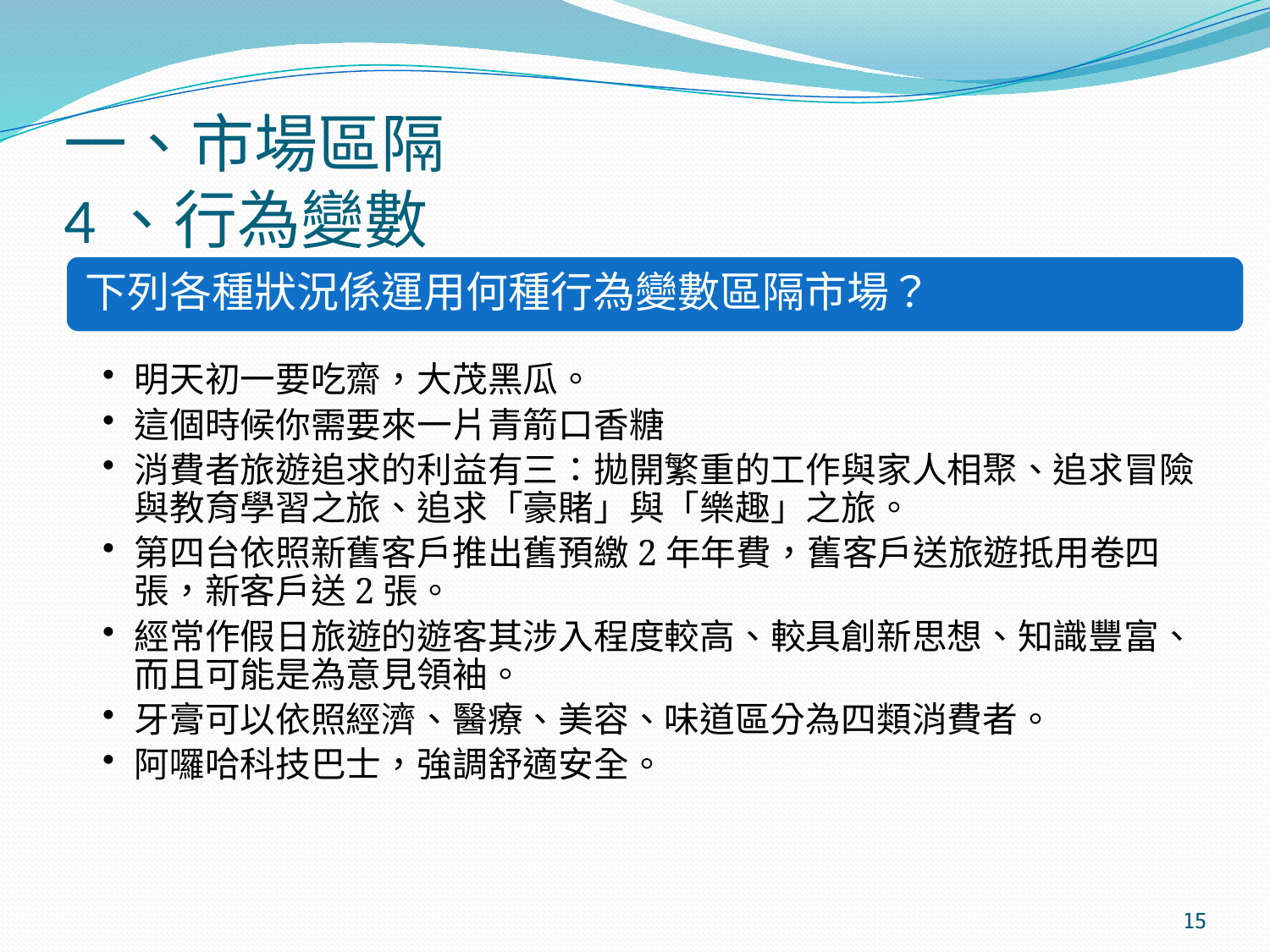

# 一、市場區隔 4、行為變數
下列各種狀況係運用何種行為變數區隔市場？
明天初一要吃齋，大茂黑瓜。
這個時候你需要來一片青箭口香糖
消費者旅遊追求的利益有三：拋開繁重的工作與家人相聚、追求冒險與教育學習之旅、追求「豪賭」與「樂趣」之旅。
第四台依照新舊客戶推出舊預繳2年年費，舊客戶送旅遊抵用卷四張，新客戶送2張。
經常作假日旅遊的遊客其涉入程度較高、較具創新思想、知識豐富、而且可能是為意見領袖。
牙膏可以依照經濟、醫療、美容、味道區分為四類消費者。
阿囉哈科技巴士，強調舒適安全。
15